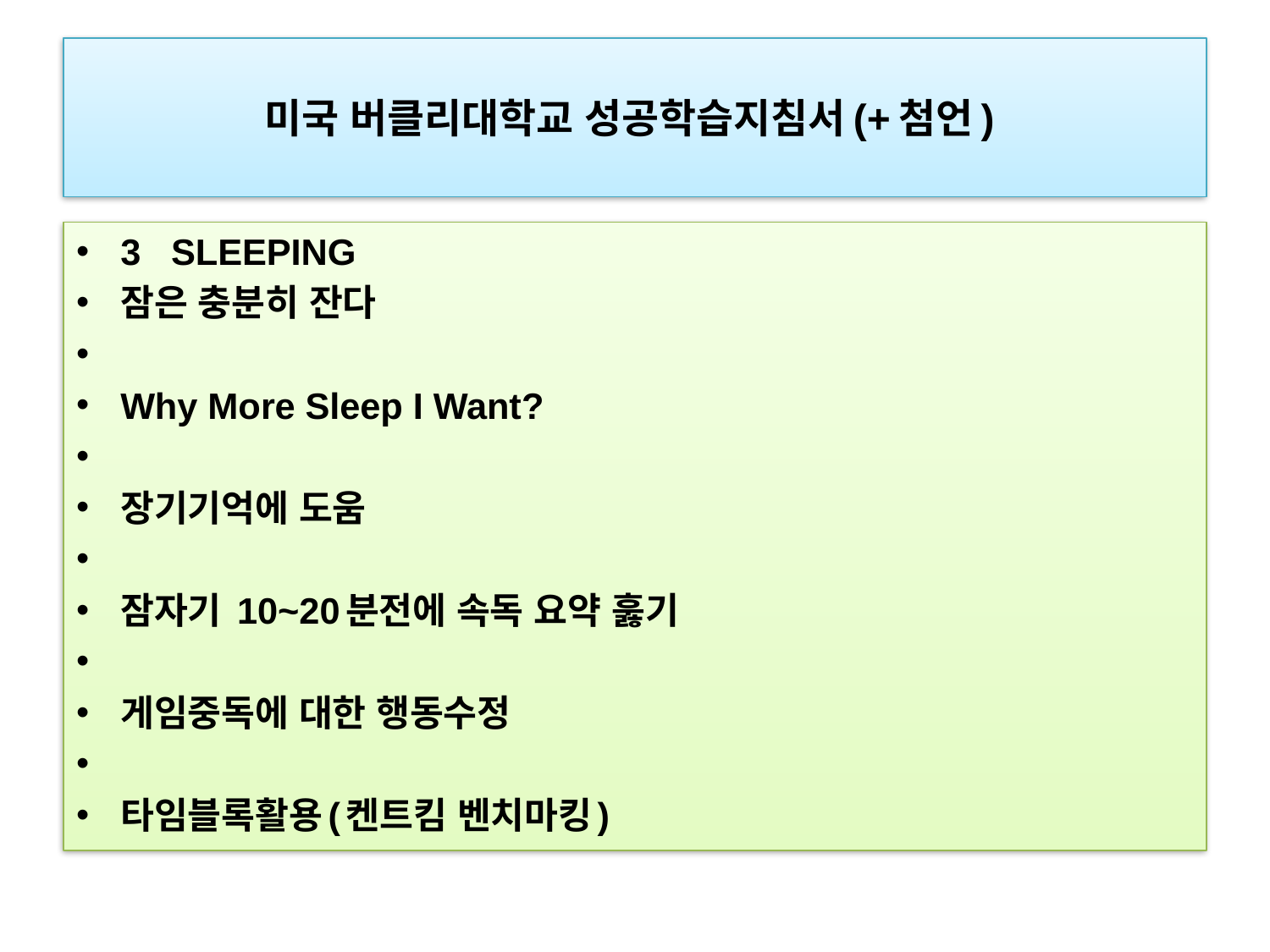

# 미국 버클리대학교 성공학습지침서(+첨언)
3   SLEEPING
잠은 충분히 잔다

Why More Sleep I Want?

장기기억에 도움

잠자기 10~20분전에 속독 요약 훓기

게임중독에 대한 행동수정

타임블록활용(켄트킴 벤치마킹)